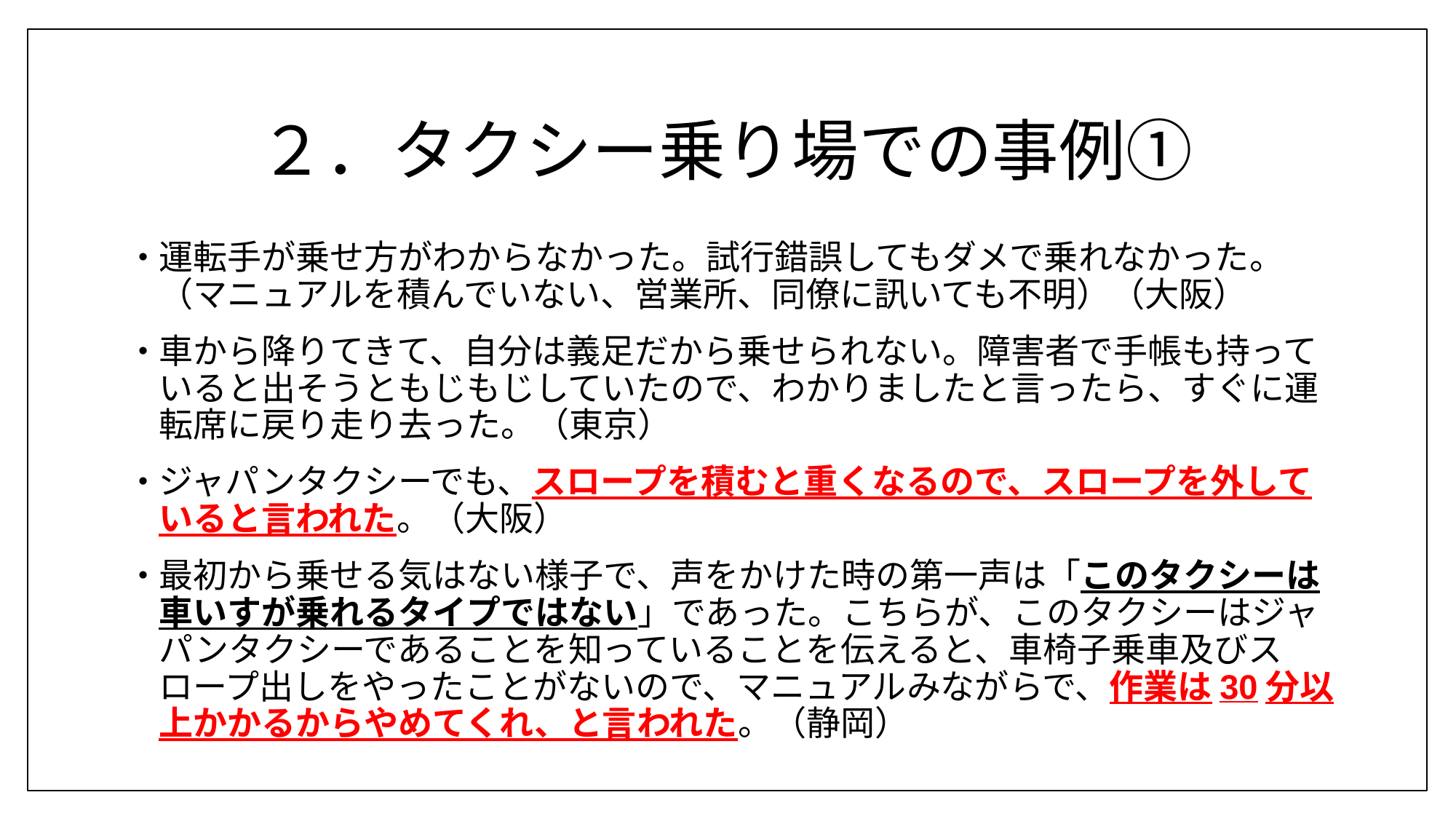

# ２．タクシー乗り場での事例①
運転手が乗せ方がわからなかった。試行錯誤してもダメで乗れなかった。（マニュアルを積んでいない、営業所、同僚に訊いても不明）（大阪）
車から降りてきて、自分は義足だから乗せられない。障害者で手帳も持っていると出そうともじもじしていたので、わかりましたと言ったら、すぐに運転席に戻り走り去った。（東京）
ジャパンタクシーでも、スロープを積むと重くなるので、スロープを外していると言われた。（大阪）
最初から乗せる気はない様子で、声をかけた時の第一声は「このタクシーは車いすが乗れるタイプではない」であった。こちらが、このタクシーはジャパンタクシーであることを知っていることを伝えると、車椅子乗車及びスロープ出しをやったことがないので、マニュアルみながらで、作業は30分以上かかるからやめてくれ、と言われた。（静岡）